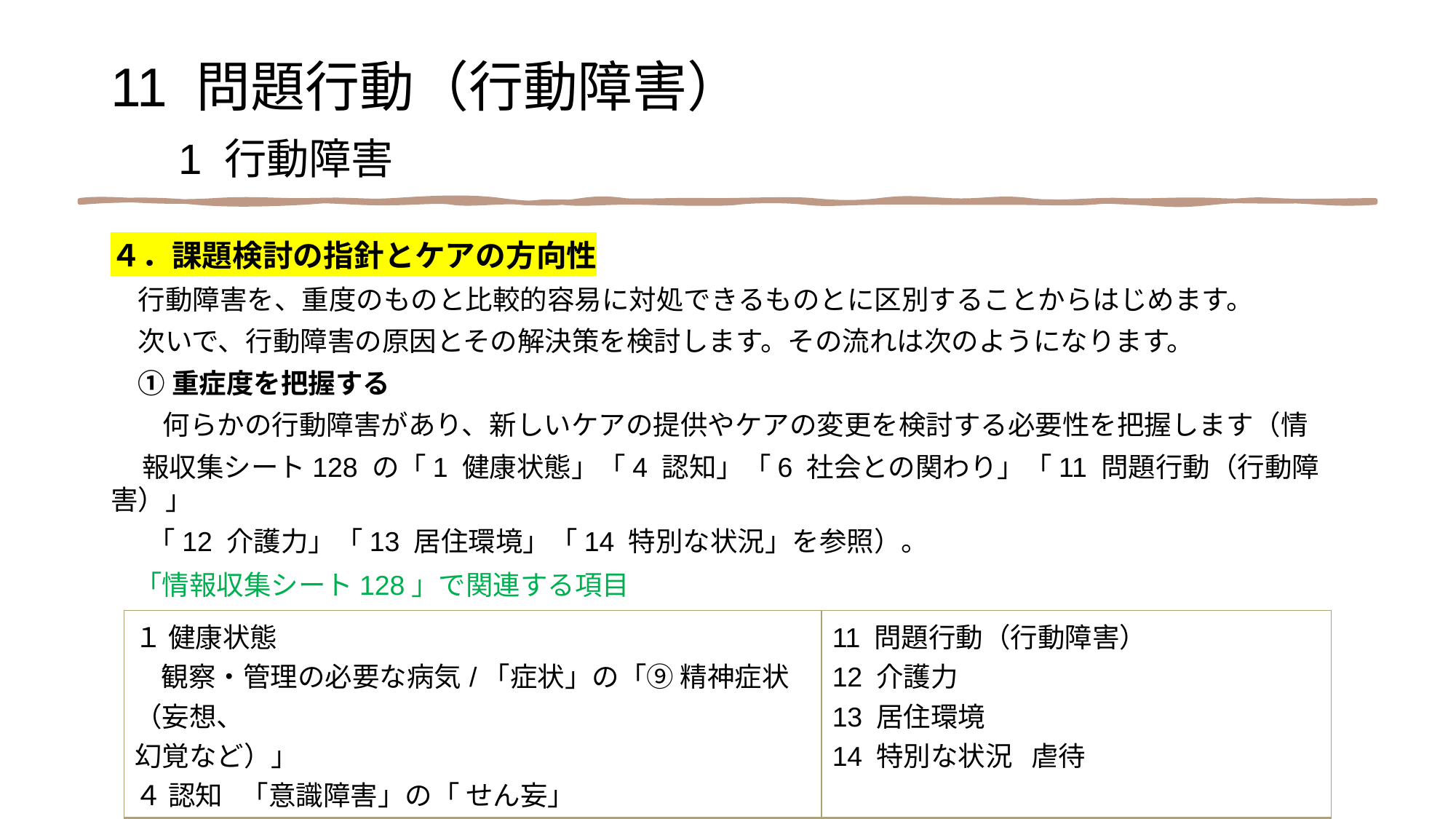

11 問題行動（行動障害）
　1 行動障害

４．課題検討の指針とケアの方向性
　行動障害を、重度のものと比較的容易に対処できるものとに区別することからはじめます。
　次いで、行動障害の原因とその解決策を検討します。その流れは次のようになります。
　① 重症度を把握する
　    何らかの行動障害があり、新しいケアの提供やケアの変更を検討する必要性を把握します（情
    報収集シート128 の「1 健康状態」「4 認知」「6 社会との関わり」「11 問題行動（行動障害）」
     「12 介護力」「13 居住環境」「14 特別な状況」を参照）。
「情報収集シート128」で関連する項目
| １ 健康状態 観察・管理の必要な病気/「症状」の「⑨ 精神症状（妄想、 幻覚など）」 ４ 認知 「意識障害」の「 せん妄」 ６ 社会との関わり 社会との関わり/気分 | 11 問題行動（行動障害） 12 介護力 13 居住環境 14 特別な状況 虐待 |
| --- | --- |